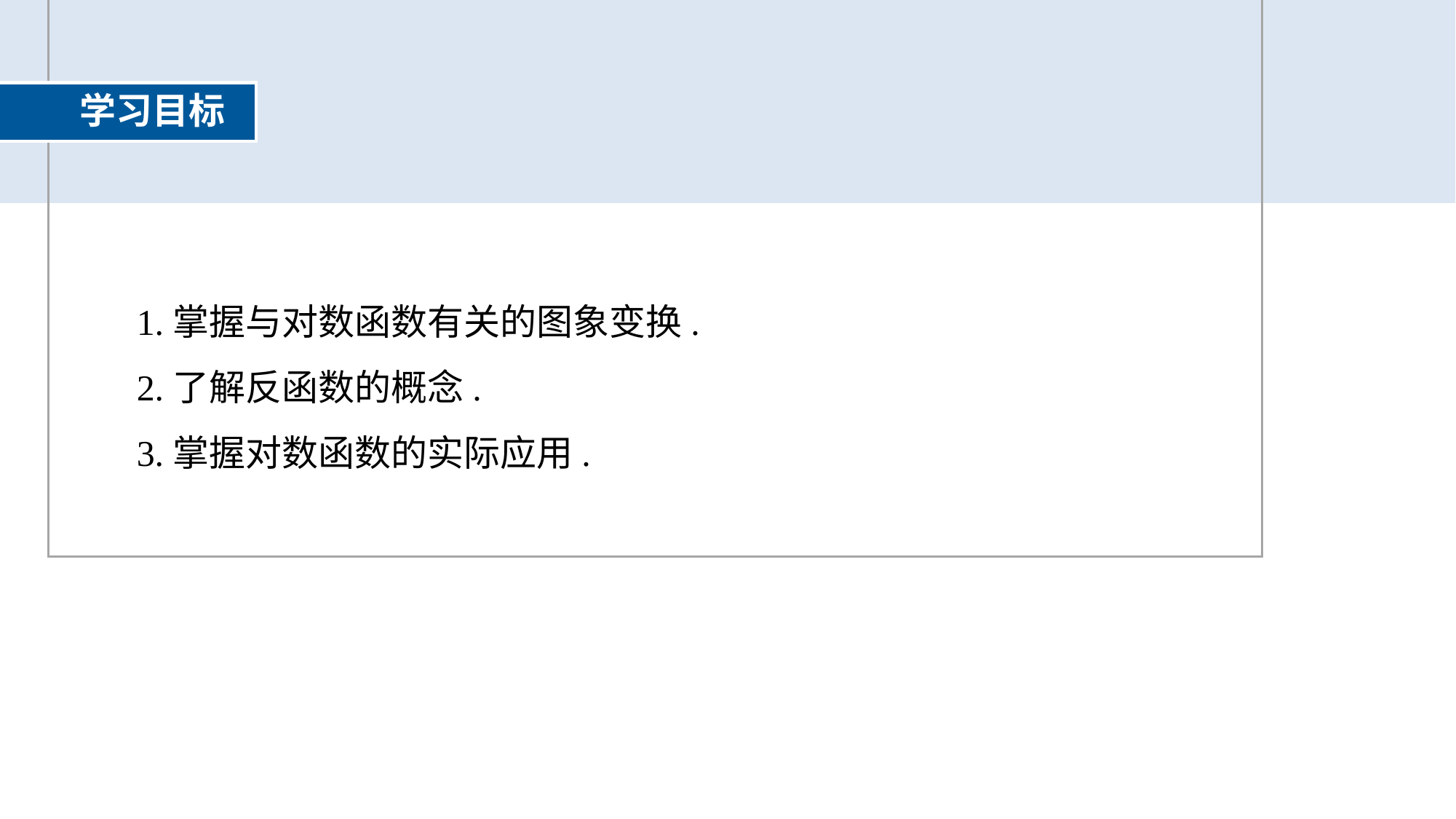

学习目标

1.掌握与对数函数有关的图象变换.
2.了解反函数的概念.
3.掌握对数函数的实际应用.